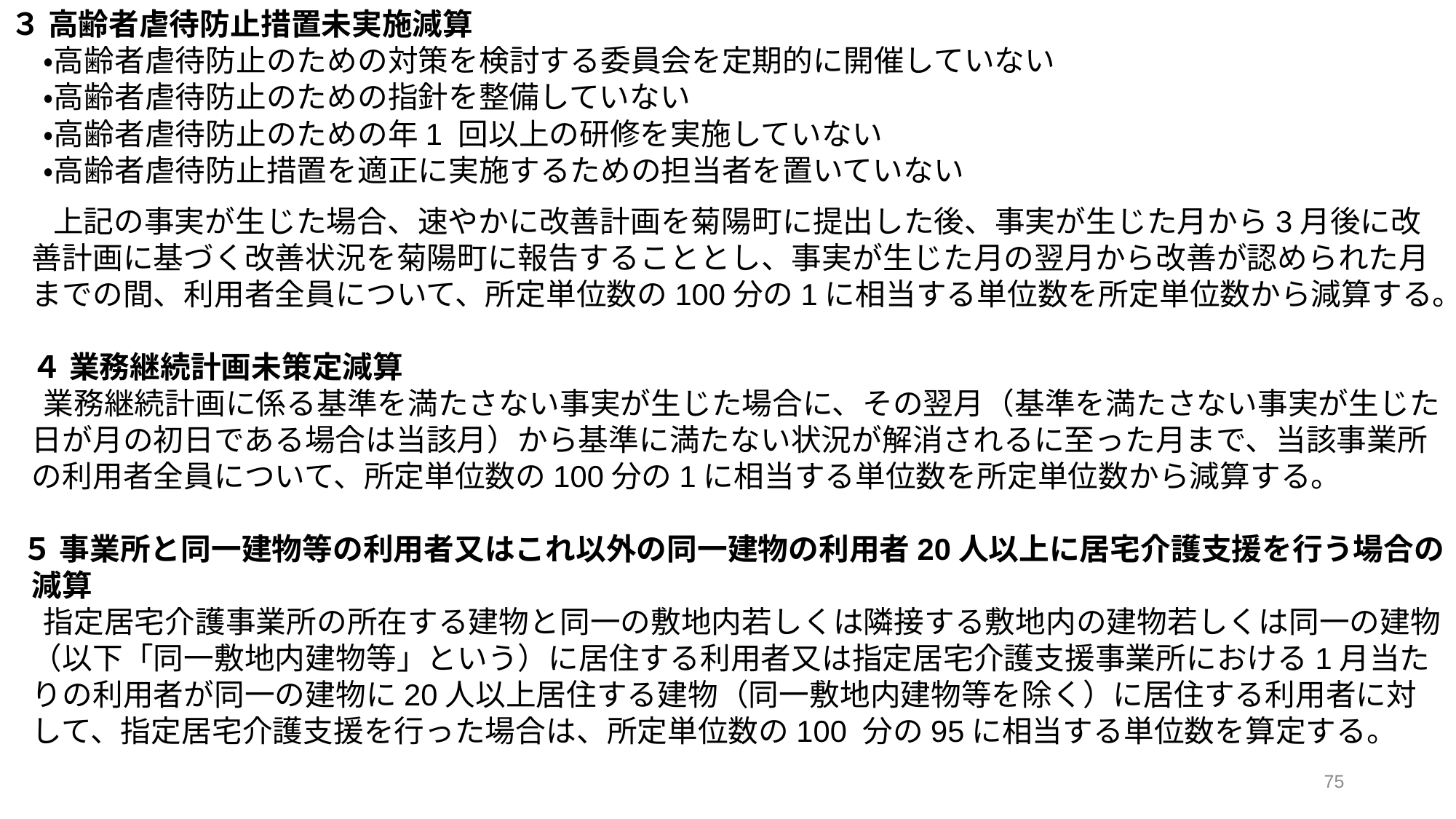

３ 高齢者虐待防止措置未実施減算
・高齢者虐待防止のための対策を検討する委員会を定期的に開催していない
・高齢者虐待防止のための指針を整備していない
・高齢者虐待防止のための年1 回以上の研修を実施していない
・高齢者虐待防止措置を適正に実施するための担当者を置いていない

上記の事実が生じた場合、速やかに改善計画を菊陽町に提出した後、事実が生じた月から3月後に改善計画に基づく改善状況を菊陽町に報告することとし、事実が生じた月の翌月から改善が認められた月までの間、利用者全員について、所定単位数の100分の1に相当する単位数を所定単位数から減算する。

４ 業務継続計画未策定減算
業務継続計画に係る基準を満たさない事実が生じた場合に、その翌月（基準を満たさない事実が生じた日が月の初日である場合は当該月）から基準に満たない状況が解消されるに至った月まで、当該事業所の利用者全員について、所定単位数の100分の1に相当する単位数を所定単位数から減算する。

５ 事業所と同一建物等の利用者又はこれ以外の同一建物の利用者20人以上に居宅介護支援を行う場合の
減算
指定居宅介護事業所の所在する建物と同一の敷地内若しくは隣接する敷地内の建物若しくは同一の建物（以下「同一敷地内建物等」という）に居住する利用者又は指定居宅介護支援事業所における1月当たりの利用者が同一の建物に20人以上居住する建物（同一敷地内建物等を除く）に居住する利用者に対して、指定居宅介護支援を行った場合は、所定単位数の100 分の95に相当する単位数を算定する。
75